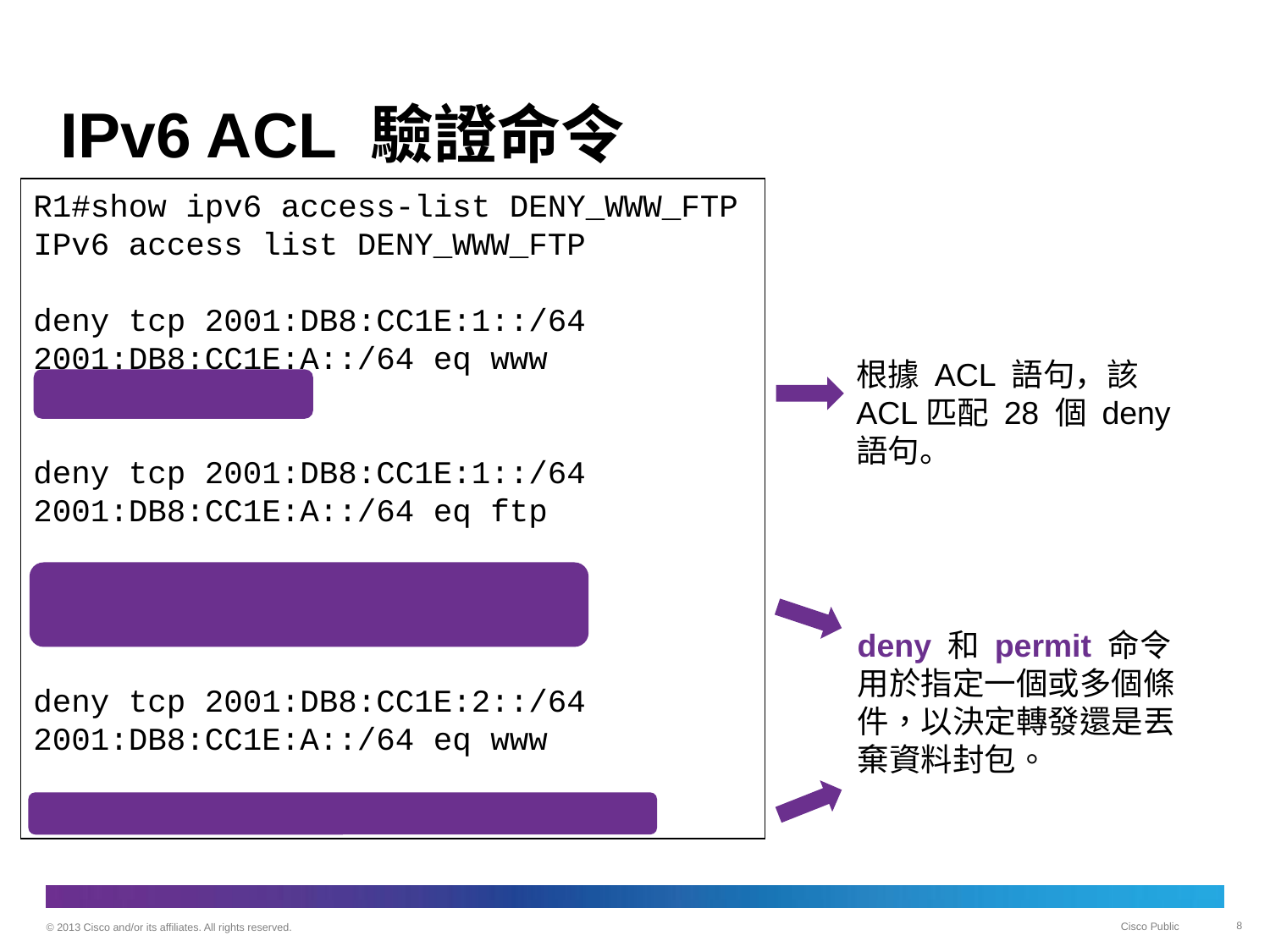

# IPv6 ACL 驗證命令
R1#show ipv6 access-list DENY_WWW_FTP
IPv6 access list DENY_WWW_FTP

deny tcp 2001:DB8:CC1E:1::/64 2001:DB8:CC1E:A::/64 eq www
(28 match(es))

deny tcp 2001:DB8:CC1E:1::/64 2001:DB8:CC1E:A::/64 eq ftp

deny tcp 2001:DB8:CC1E:2::/64 2001:DB8:CC1E:A::/64 eq ftp

deny tcp 2001:DB8:CC1E:2::/64 2001:DB8:CC1E:A::/64 eq www

permit ipv6 any any (3 match(es))
根據 ACL 語句，該 ACL匹配 28 個 deny 語句。

deny 和 permit 命令用於指定一個或多個條件，以決定轉發還是丟棄資料封包。